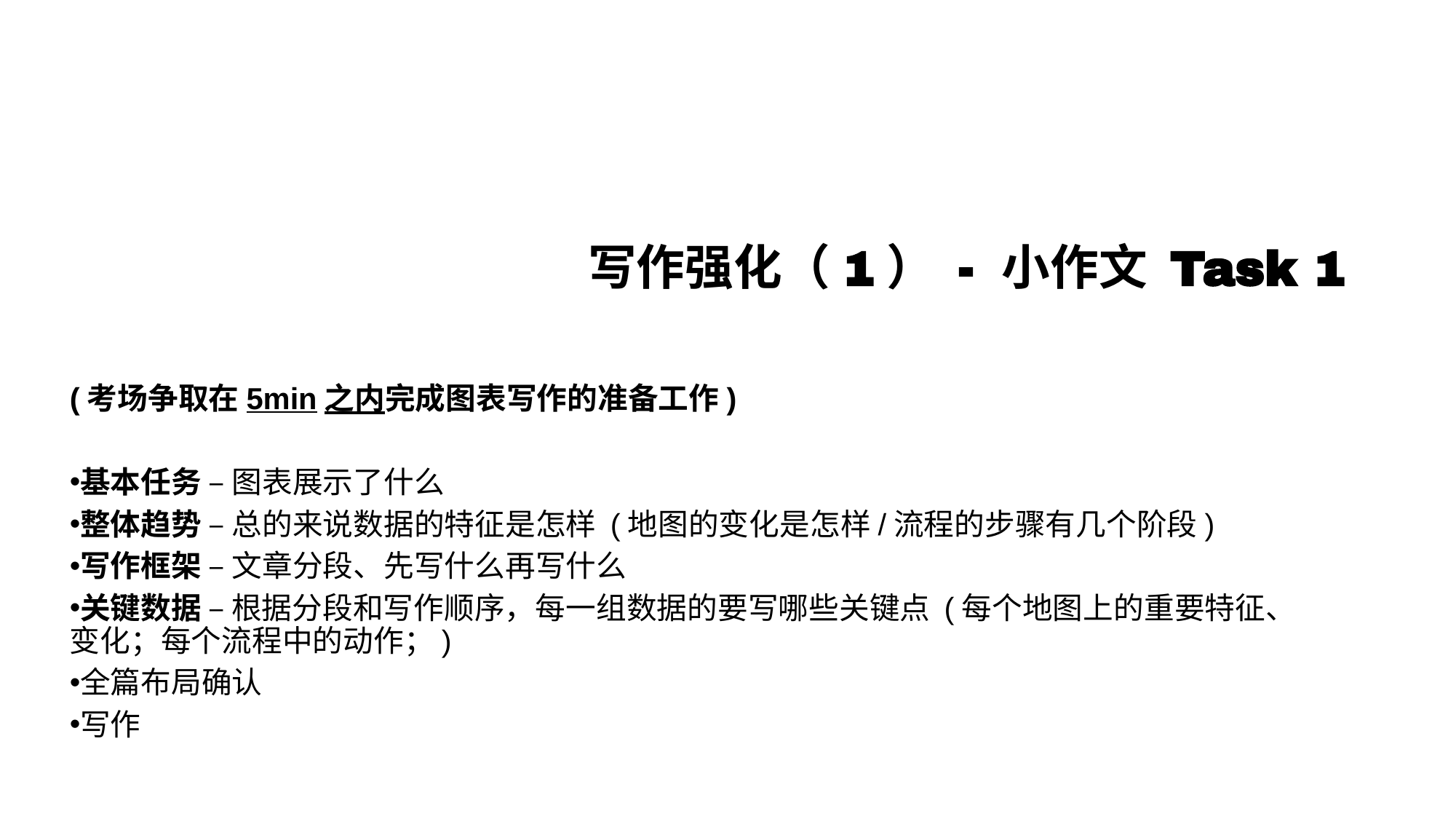

写作强化（1） - 小作文 Task 1
(考场争取在5min之内完成图表写作的准备工作)

基本任务 – 图表展示了什么
整体趋势 – 总的来说数据的特征是怎样 (地图的变化是怎样/流程的步骤有几个阶段)
写作框架 – 文章分段、先写什么再写什么
关键数据 – 根据分段和写作顺序，每一组数据的要写哪些关键点 (每个地图上的重要特征、变化；每个流程中的动作；)
全篇布局确认
写作